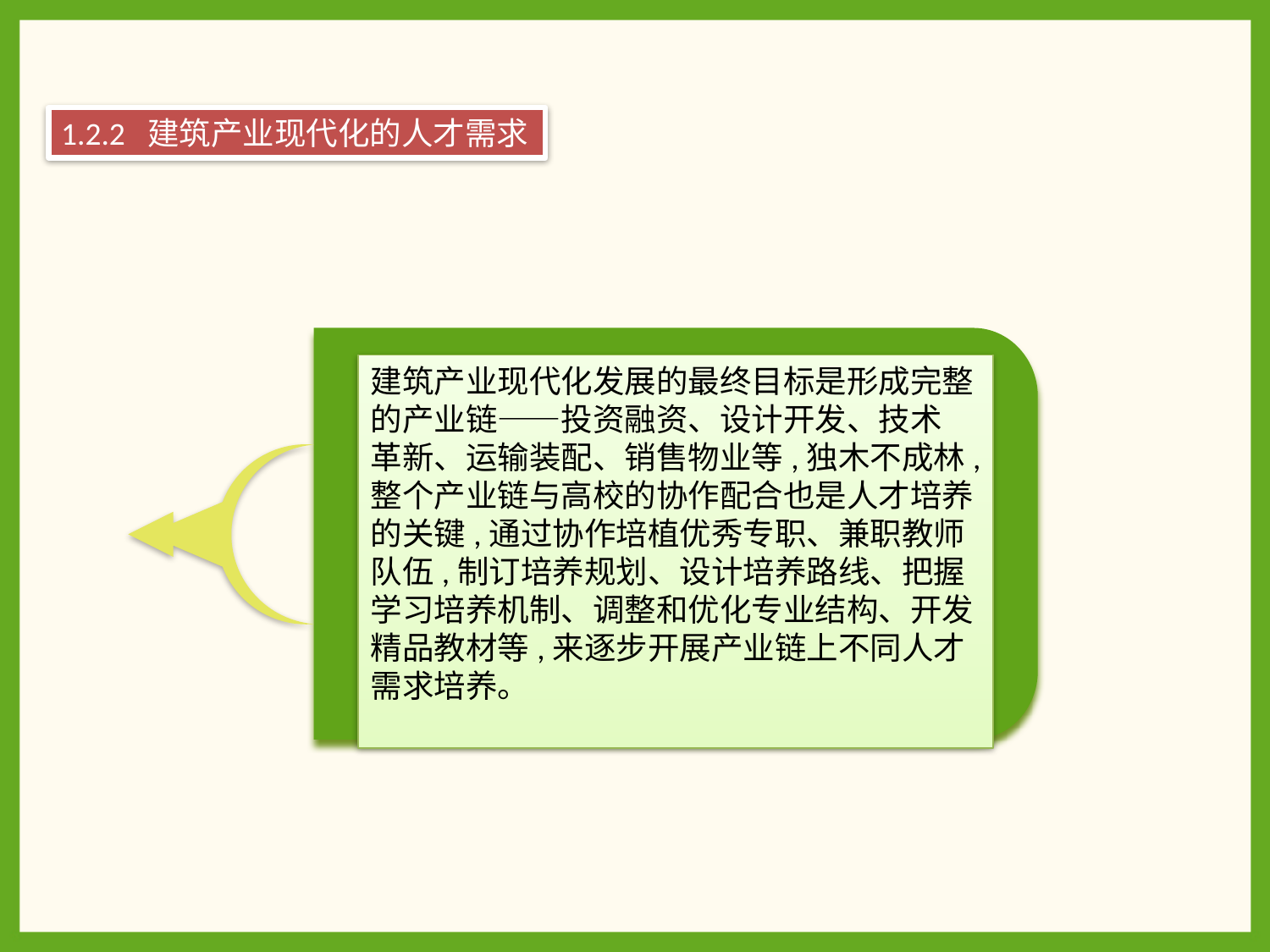

1.2.2  建筑产业现代化的人才需求

点击添加文本
建筑产业现代化发展的最终目标是形成完整的产业链——投资融资、设计开发、技术
革新、运输装配、销售物业等,独木不成林,整个产业链与高校的协作配合也是人才培养
的关键,通过协作培植优秀专职、兼职教师队伍,制订培养规划、设计培养路线、把握学习培养机制、调整和优化专业结构、开发精品教材等,来逐步开展产业链上不同人才需求培养。
点击添加文本

点击添加文本
点击添加文本